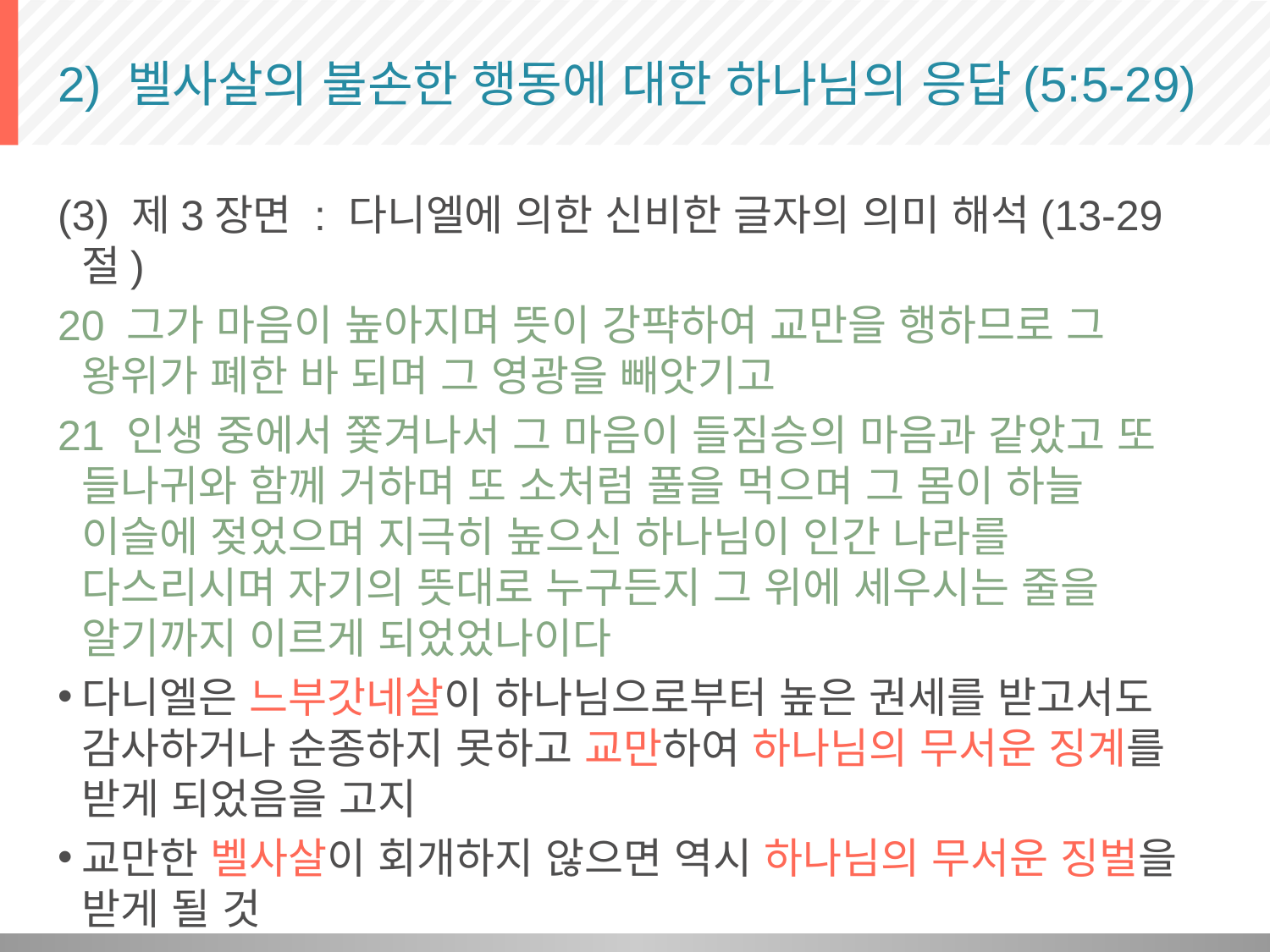

# 2) 벨사살의 불손한 행동에 대한 하나님의 응답(5:5-29)
(3) 제3장면 : 다니엘에 의한 신비한 글자의 의미 해석(13-29절)
20 그가 마음이 높아지며 뜻이 강퍅하여 교만을 행하므로 그 왕위가 폐한 바 되며 그 영광을 빼앗기고
21 인생 중에서 쫓겨나서 그 마음이 들짐승의 마음과 같았고 또 들나귀와 함께 거하며 또 소처럼 풀을 먹으며 그 몸이 하늘 이슬에 젖었으며 지극히 높으신 하나님이 인간 나라를 다스리시며 자기의 뜻대로 누구든지 그 위에 세우시는 줄을 알기까지 이르게 되었었나이다
다니엘은 느부갓네살이 하나님으로부터 높은 권세를 받고서도 감사하거나 순종하지 못하고 교만하여 하나님의 무서운 징계를 받게 되었음을 고지
교만한 벨사살이 회개하지 않으면 역시 하나님의 무서운 징벌을 받게 될 것